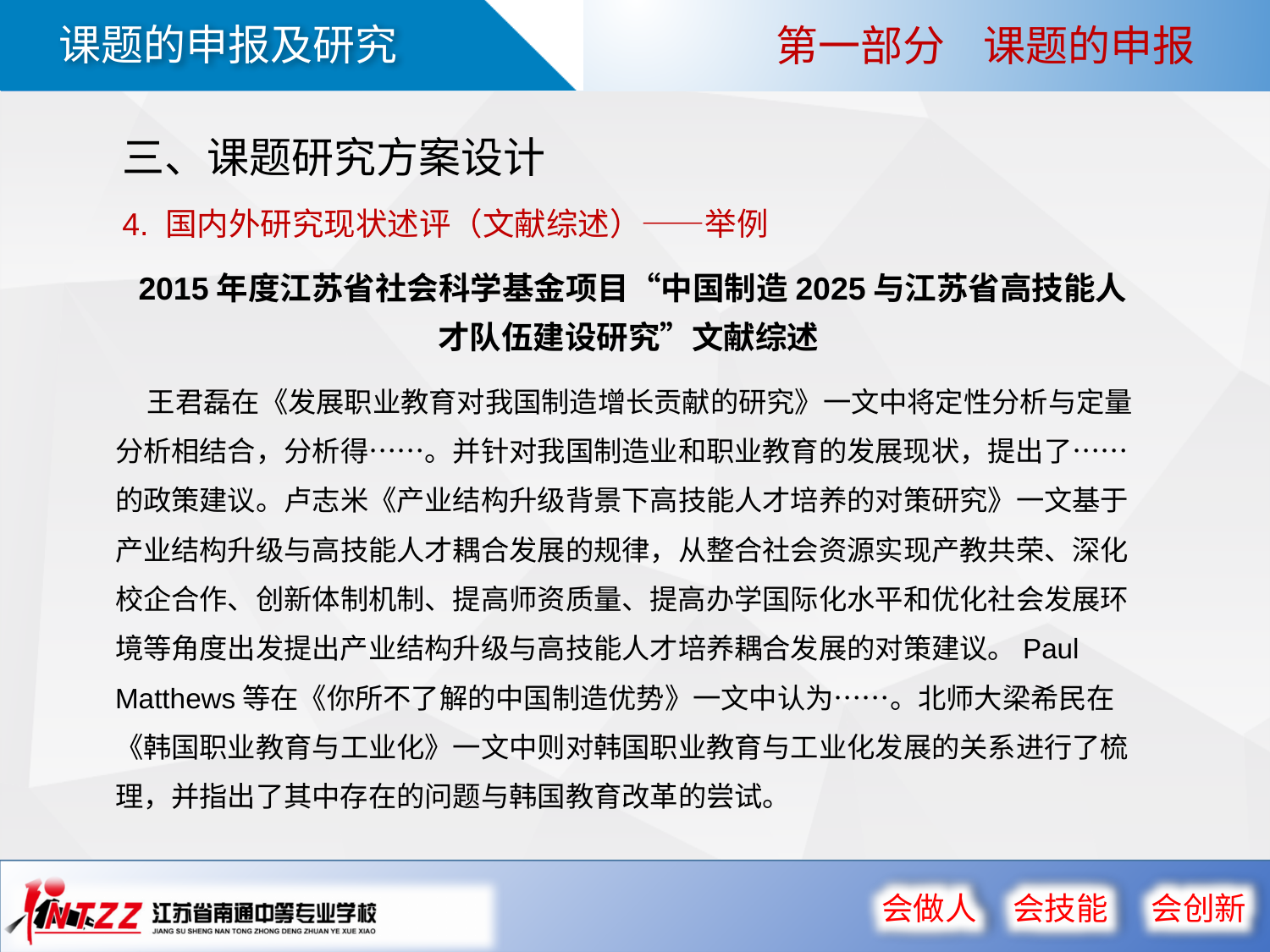

第一部分    课题的申报
三、课题研究方案设计
4. 国内外研究现状述评（文献综述）——举例

 2015年度江苏省社会科学基金项目“中国制造2025与江苏省高技能人才队伍建设研究”文献综述
    王君磊在《发展职业教育对我国制造增长贡献的研究》一文中将定性分析与定量分析相结合，分析得……。并针对我国制造业和职业教育的发展现状，提出了……的政策建议。卢志米《产业结构升级背景下高技能人才培养的对策研究》一文基于产业结构升级与高技能人才耦合发展的规律，从整合社会资源实现产教共荣、深化校企合作、创新体制机制、提高师资质量、提高办学国际化水平和优化社会发展环境等角度出发提出产业结构升级与高技能人才培养耦合发展的对策建议。Paul Matthews等在《你所不了解的中国制造优势》一文中认为……。北师大梁希民在《韩国职业教育与工业化》一文中则对韩国职业教育与工业化发展的关系进行了梳理，并指出了其中存在的问题与韩国教育改革的尝试。